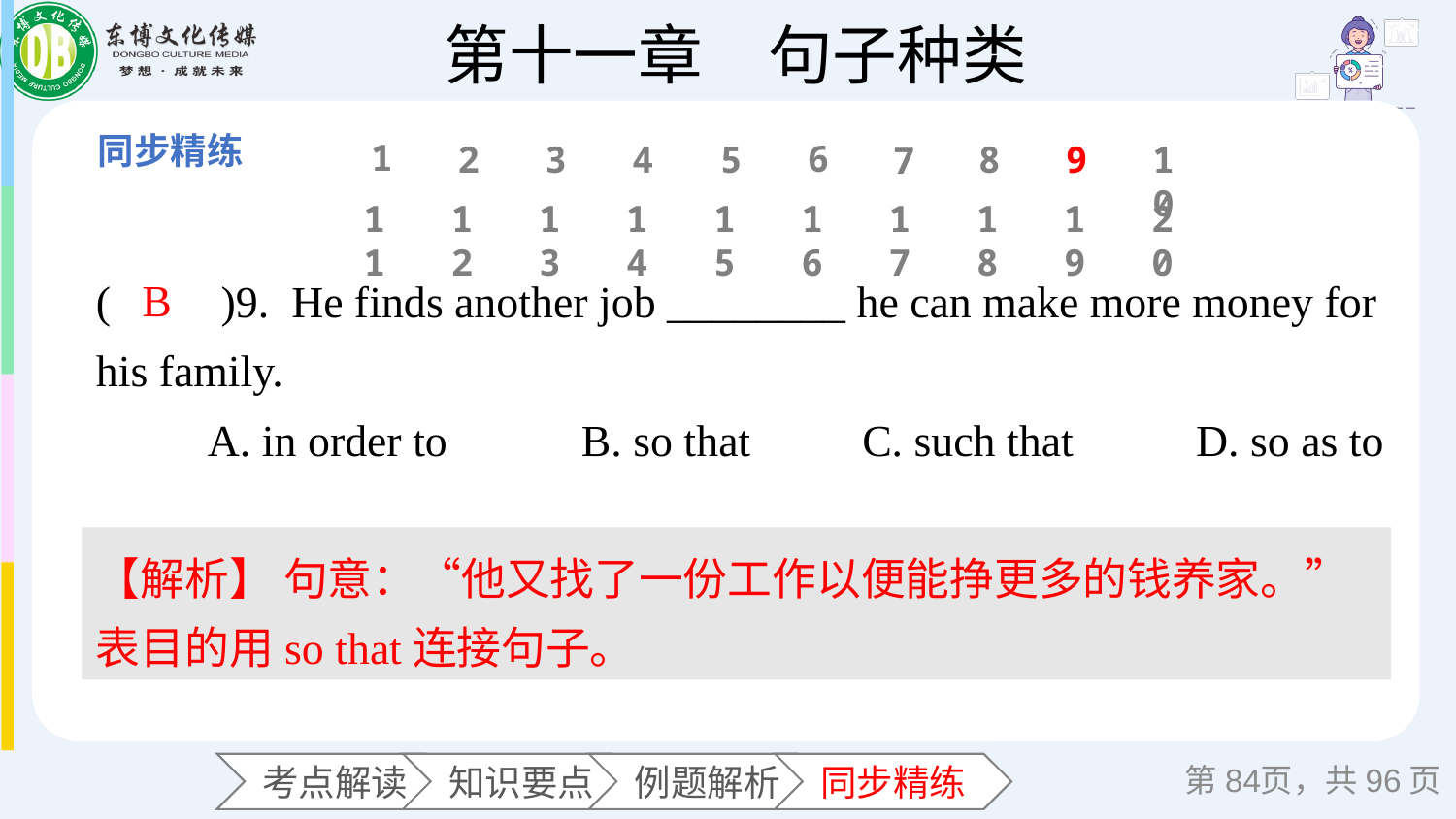

1
6
2
3
4
5
8
9
10
7
11
12
13
14
15
16
17
18
19
20
(　　)9.  He finds another job ________ he can make more money for his family.
          A. in order to            B. so that          C. such that           D. so as to
B
【解析】 句意：“他又找了一份工作以便能挣更多的钱养家。”表目的用so that连接句子。
第84页，共96页